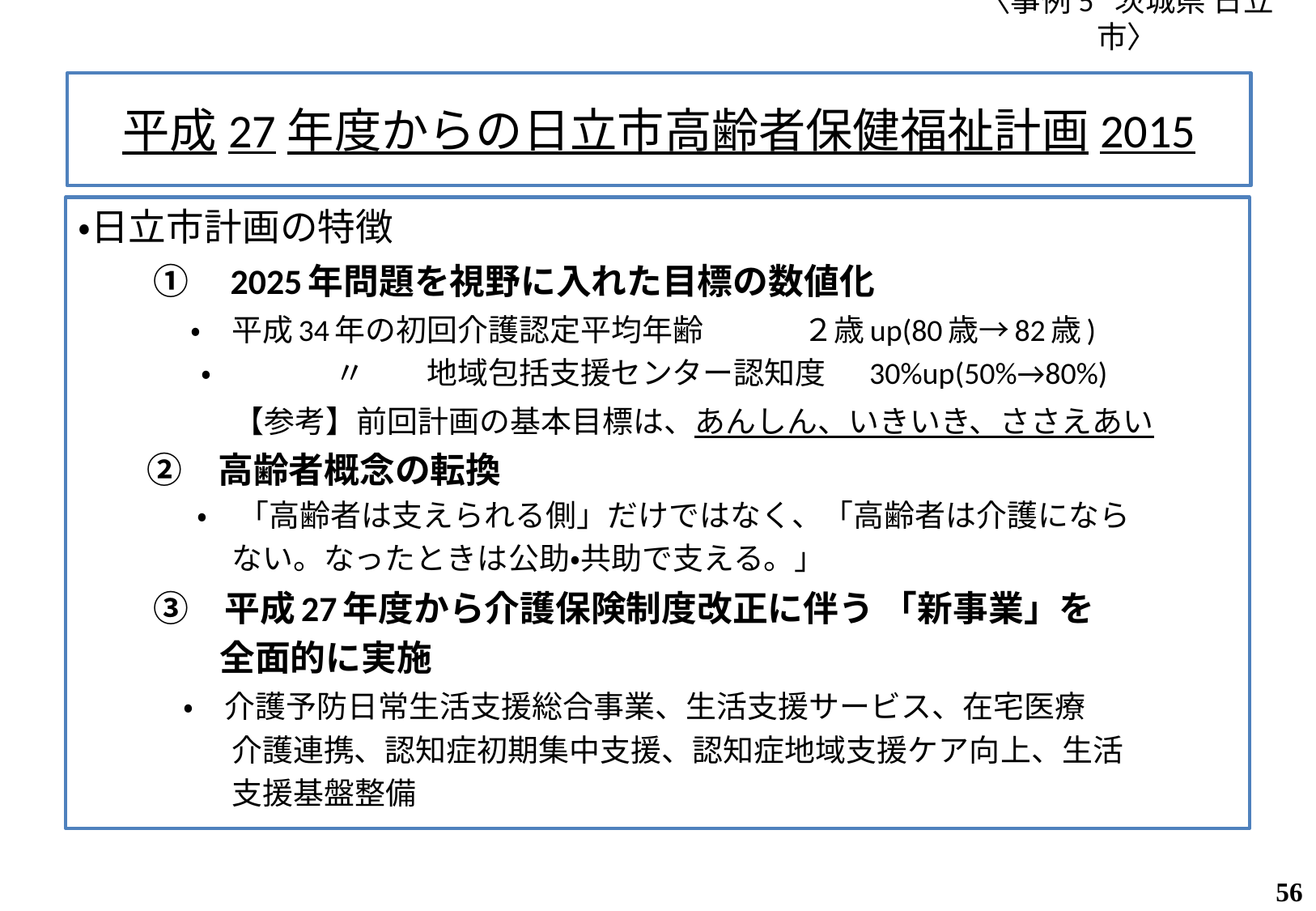

〈事例5  茨城県 日立市〉

# 平成27年度からの日立市高齢者保健福祉計画2015
・日立市計画の特徴
　　①　2025年問題を視野に入れた目標の数値化
　　　  ・　平成34年の初回介護認定平均年齢　          ２歳up(80歳→82歳)
　　　　・　　　　〃　　地域包括支援センター認知度 　30%up(50%→80%)
 　　　　【参考】前回計画の基本目標は、あんしん、いきいき、ささえあい
　　  ②　高齢者概念の転換
　　　　 ・　「高齢者は支えられる側」だけではなく、「高齢者は介護になら
　　　　　ない。なったときは公助・共助で支える。」
　　③　平成27年度から介護保険制度改正に伴う 「新事業」を
　　　　全面的に実施
　　　 ・　介護予防日常生活支援総合事業、生活支援サービス、在宅医療
　　　　　介護連携、認知症初期集中支援、認知症地域支援ケア向上、生活
　　　　　支援基盤整備

56